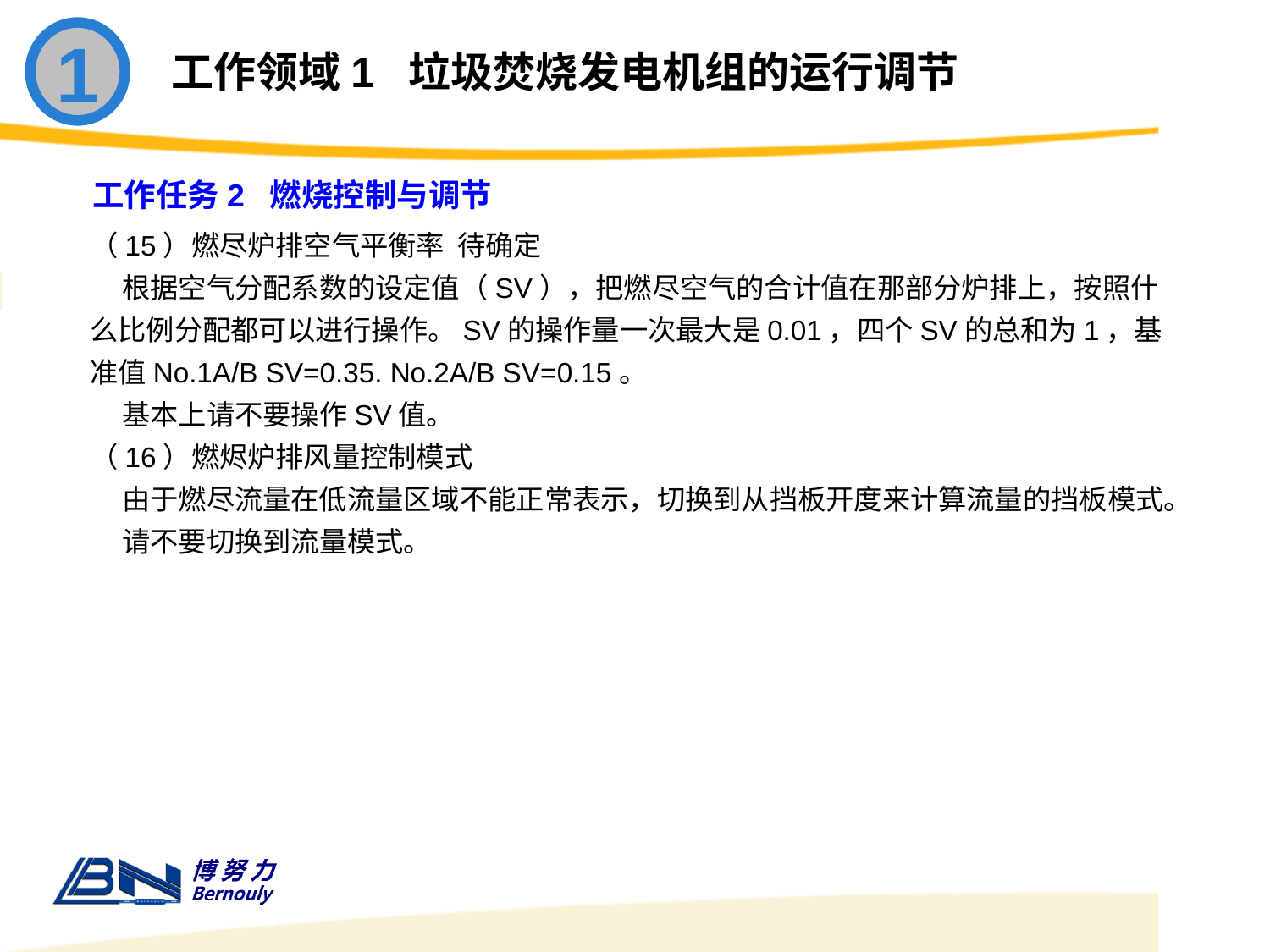

1
工作领域1  垃圾焚烧发电机组的运行调节
工作任务2  燃烧控制与调节
（15）燃尽炉排空气平衡率  待确定
    根据空气分配系数的设定值（SV），把燃尽空气的合计值在那部分炉排上，按照什么比例分配都可以进行操作。SV的操作量一次最大是0.01，四个SV的总和为1，基准值No.1A/B SV=0.35. No.2A/B SV=0.15。
    基本上请不要操作SV值。
（16）燃烬炉排风量控制模式
    由于燃尽流量在低流量区域不能正常表示，切换到从挡板开度来计算流量的挡板模式。
    请不要切换到流量模式。